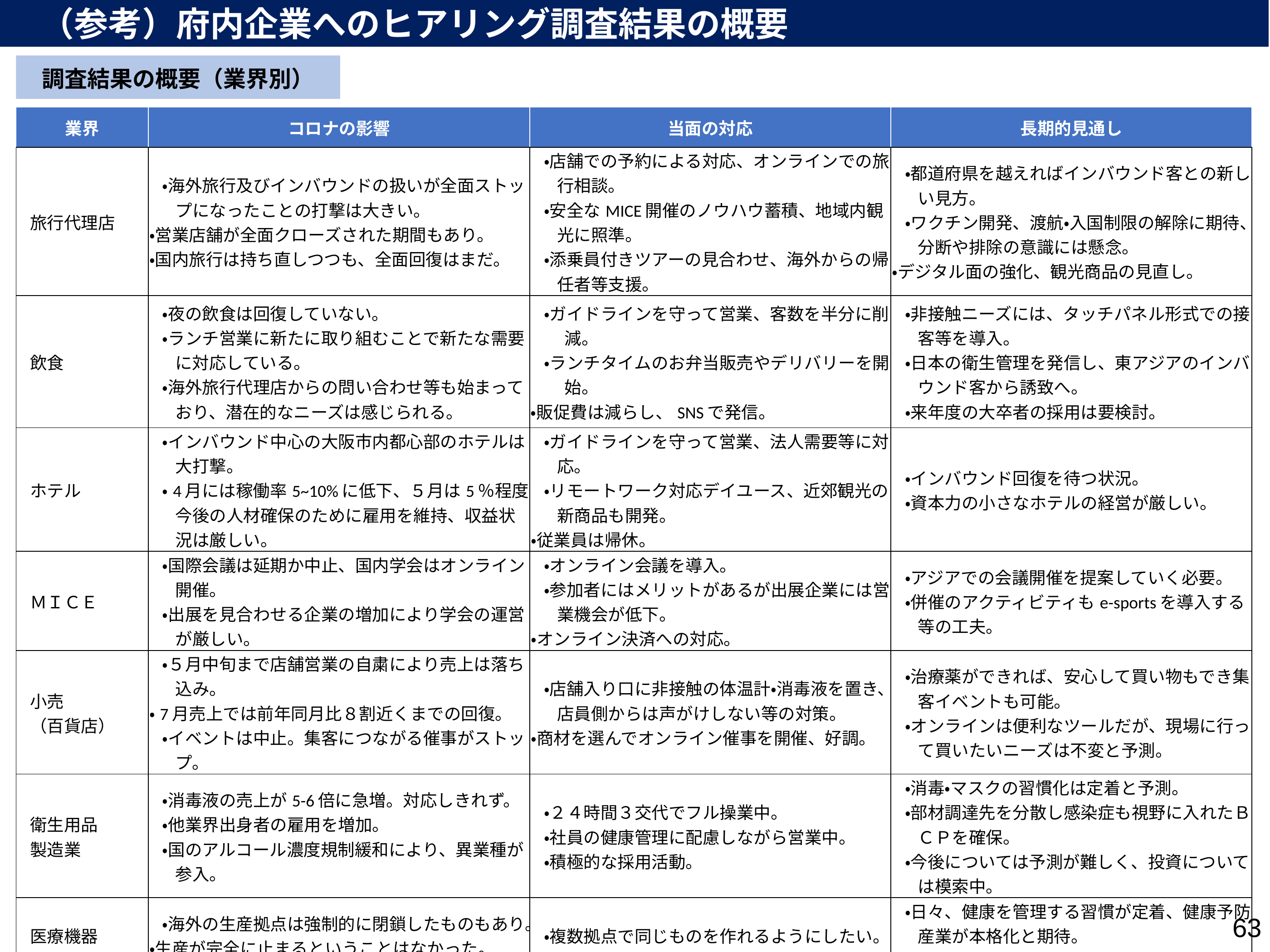

（参考）府内企業へのヒアリング調査結果の概要
調査結果の概要（業界別）
| 業界 | コロナの影響 | 当面の対応 | 長期的見通し |
| --- | --- | --- | --- |
| 旅行代理店 | ・海外旅行及びインバウンドの扱いが全面ストップになったことの打撃は大きい。 ・営業店舗が全面クローズされた期間もあり。 ・国内旅行は持ち直しつつも、全面回復はまだ。 | ・店舗での予約による対応、オンラインでの旅行相談。 ・安全なMICE開催のノウハウ蓄積、地域内観光に照準。 ・添乗員付きツアーの見合わせ、海外からの帰任者等支援。 | ・都道府県を越えればインバウンド客との新しい見方。 ・ワクチン開発、渡航・入国制限の解除に期待、分断や排除の意識には懸念。 ・デジタル面の強化、観光商品の見直し。 |
| 飲食 | ・夜の飲食は回復していない。 ・ランチ営業に新たに取り組むことで新たな需要に対応している。 ・海外旅行代理店からの問い合わせ等も始まっており、潜在的なニーズは感じられる。 | ・ガイドラインを守って営業、客数を半分に削減。 ・ランチタイムのお弁当販売やデリバリーを開始。 ・販促費は減らし、SNSで発信。 | ・非接触ニーズには、タッチパネル形式での接客等を導入。 ・日本の衛生管理を発信し、東アジアのインバウンド客から誘致へ。 ・来年度の大卒者の採用は要検討。 |
| ホテル | ・インバウンド中心の大阪市内都心部のホテルは大打撃。 ・4月には稼働率5~10%に低下、５月は5％程度。今後の人材確保のために雇用を維持、収益状況は厳しい。 | ・ガイドラインを守って営業、法人需要等に対応。 ・リモートワーク対応デイユース、近郊観光の新商品も開発。 ・従業員は帰休。 | ・インバウンド回復を待つ状況。 ・資本力の小さなホテルの経営が厳しい。 |
| ＭＩＣＥ | ・国際会議は延期か中止、国内学会はオンライン開催。 ・出展を見合わせる企業の増加により学会の運営が厳しい。 | ・オンライン会議を導入。 ・参加者にはメリットがあるが出展企業には営業機会が低下。 ・オンライン決済への対応。 | ・アジアでの会議開催を提案していく必要。 ・併催のアクティビティもe-sportsを導入する等の工夫。 |
| 小売 （百貨店） | ・５月中旬まで店舗営業の自粛により売上は落ち込み。 ・7月売上では前年同月比８割近くまでの回復。 ・イベントは中止。集客につながる催事がストップ。 | ・店舗入り口に非接触の体温計・消毒液を置き、店員側からは声がけしない等の対策。 ・商材を選んでオンライン催事を開催、好調。 | ・治療薬ができれば、安心して買い物もでき集客イベントも可能。 ・オンラインは便利なツールだが、現場に行って買いたいニーズは不変と予測。 |
| 衛生用品 製造業 | ・消毒液の売上が5-6倍に急増。対応しきれず。 ・他業界出身者の雇用を増加。 ・国のアルコール濃度規制緩和により、異業種が参入。 | ・２４時間３交代でフル操業中。 ・社員の健康管理に配慮しながら営業中。 ・積極的な採用活動。 | ・消毒・マスクの習慣化は定着と予測。 ・部材調達先を分散し感染症も視野に入れたＢＣＰを確保。 ・今後については予測が難しく、投資については模索中。 |
| 医療機器 製造業 | ・海外の生産拠点は強制的に閉鎖したものもあり。 ・生産が完全に止まるということはなかった。 ・体温計は増産しても供給が追い付かない。 | ・複数拠点で同じものを作れるようにしたい。 ・オンライン営業はコロナ前から好調。 | ・日々、健康を管理する習慣が定着、健康予防産業が本格化と期待。 ・デジタル投資は引き続き進める。 ・オフィスの統合も検討中。 |
63